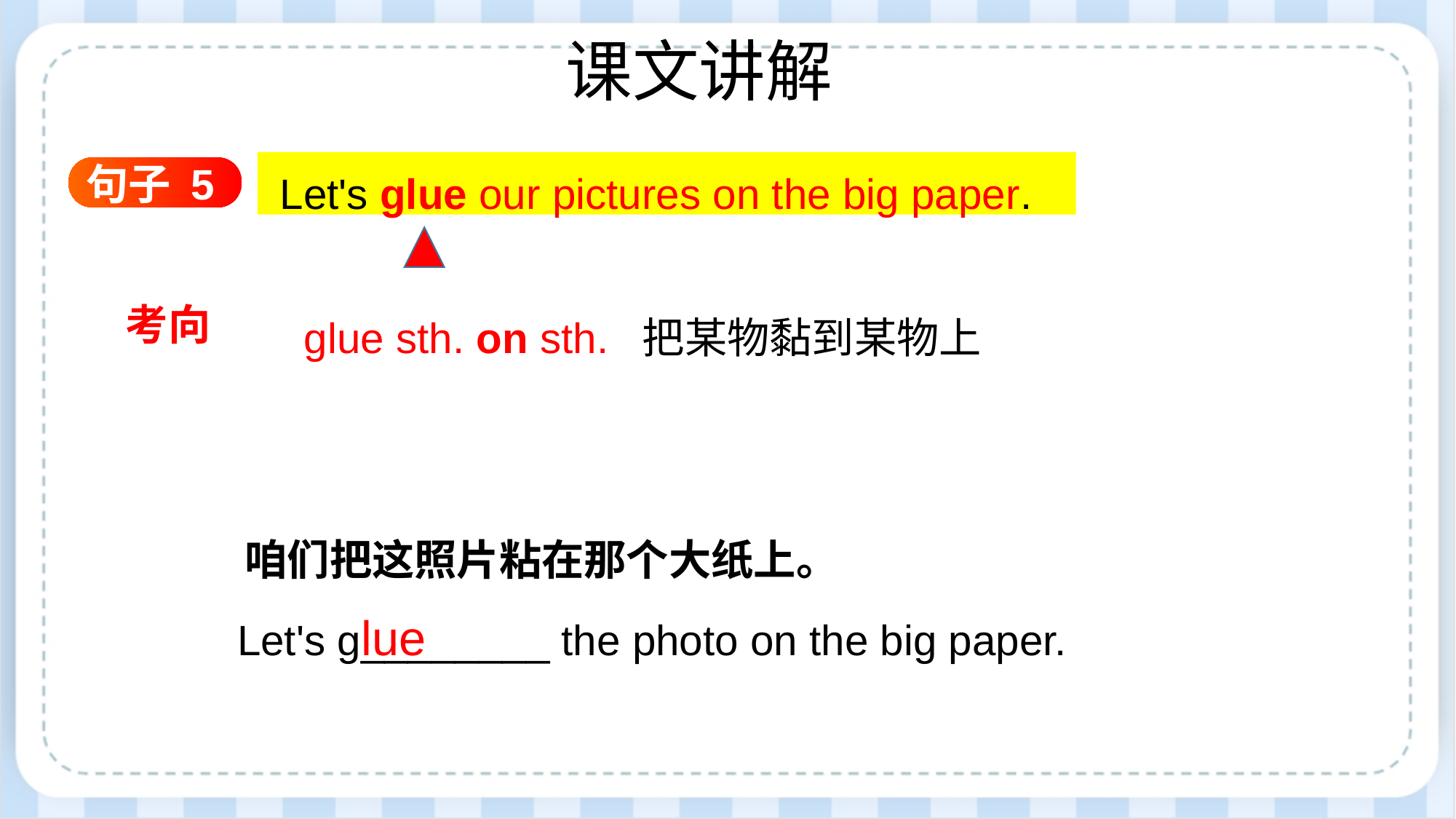

课文讲解
句子 5

 Let's glue our pictures on the big paper.

glue sth. on sth.  把某物黏到某物上
考向
咱们把这照片粘在那个大纸上。
 Let's g________ the photo on the big paper.
lue